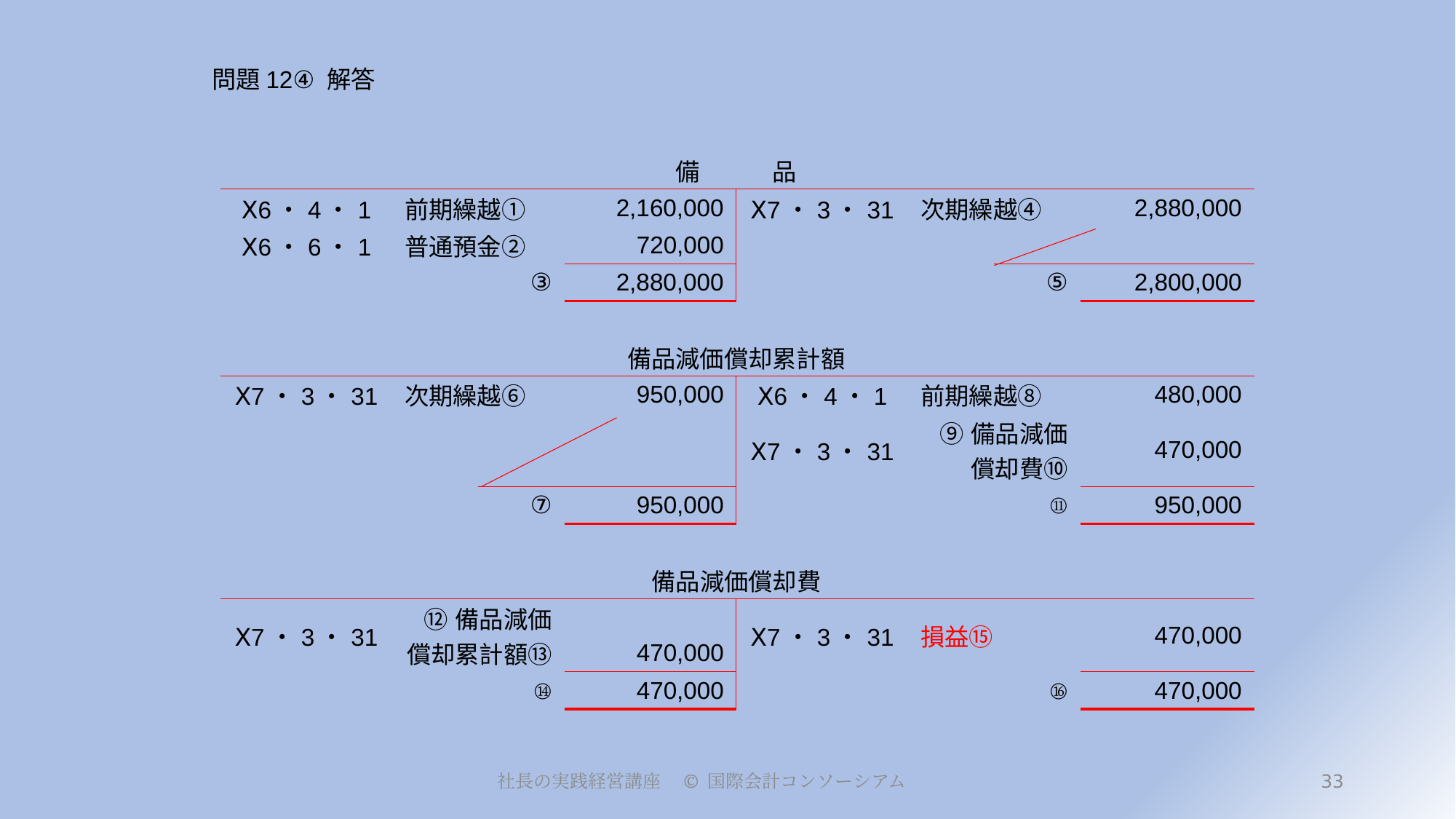

# 問題12④ 解答
|  |  |  |  | 備　　　品 |  |  |  |  |  |  |  |  |
| --- | --- | --- | --- | --- | --- | --- | --- | --- | --- | --- | --- | --- |
| Ⅹ6・4・1 |  | 前期繰越① |  | 2,160,000 |  | Ⅹ7・3・31 |  | 次期繰越④ |  | 2,880,000 |  |  |
| Ⅹ6・6・1 |  | 普通預金② |  | 720,000 |  |  |  |  |  |  |  |  |
|  |  | ③ |  | 2,880,000 |  |  |  | ⑤ |  | 2,800,000 |  |  |
|  |  |  |  |  |  |  |  |  |  |  |  |  |
|  |  |  |  | 備品減価償却累計額 |  |  |  |  |  |  |  |  |
| Ⅹ7・3・31 |  | 次期繰越⑥ |  | 950,000 |  | Ⅹ6・4・1 |  | 前期繰越⑧ |  | 480,000 |  |  |
|  |  |  |  |  |  | Ⅹ7・3・31 |  | ⑨備品減価償却費⑩ |  | 470,000 |  |  |
|  |  | ⑦ |  | 950,000 |  |  |  | ⑪ |  | 950,000 |  |  |
|  |  |  |  |  |  |  |  |  |  |  |  |  |
|  |  |  |  | 備品減価償却費 |  |  |  |  |  |  |  |  |
| Ⅹ7・3・31 |  | ⑫備品減価償却累計額⑬ |  | 470,000 |  | Ⅹ7・3・31 |  | 損益⑮ |  | 470,000 |  |  |
|  |  | ⑭ |  | 470,000 |  |  |  | ⑯ |  | 470,000 |  |  |
|  |  |  |  |  |  |  |  |  |  |  |  |  |
33
社長の実践経営講座　© 国際会計コンソーシアム